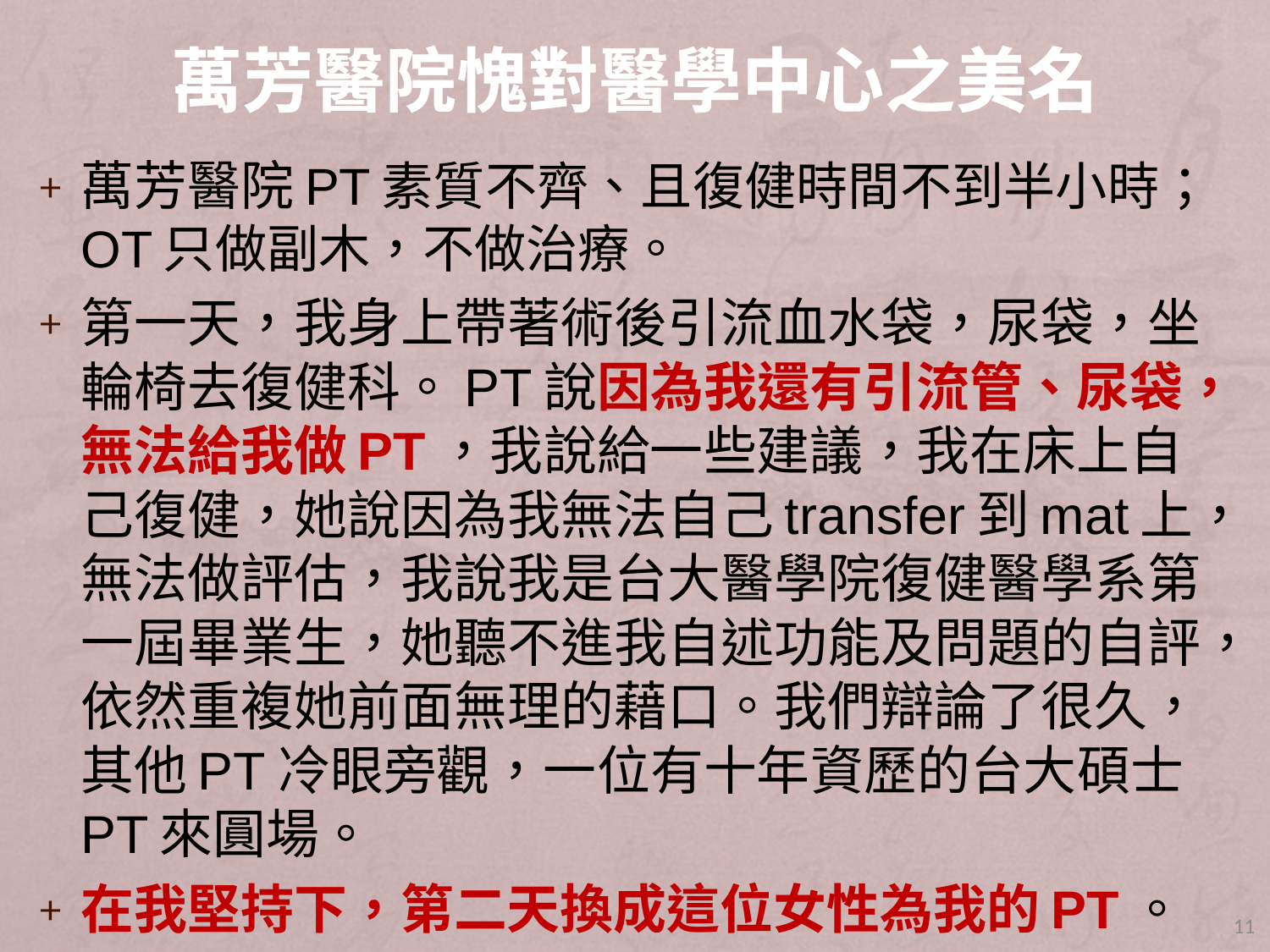

# 萬芳醫院愧對醫學中心之美名
萬芳醫院PT素質不齊、且復健時間不到半小時；OT只做副木，不做治療。
第一天，我身上帶著術後引流血水袋，尿袋，坐輪椅去復健科。PT說因為我還有引流管、尿袋，無法給我做PT，我說給一些建議，我在床上自己復健，她說因為我無法自己transfer到mat上，無法做評估，我說我是台大醫學院復健醫學系第一屆畢業生，她聽不進我自述功能及問題的自評，依然重複她前面無理的藉口。我們辯論了很久，其他PT冷眼旁觀，一位有十年資歷的台大碩士PT來圓場。
在我堅持下，第二天換成這位女性為我的PT。

11